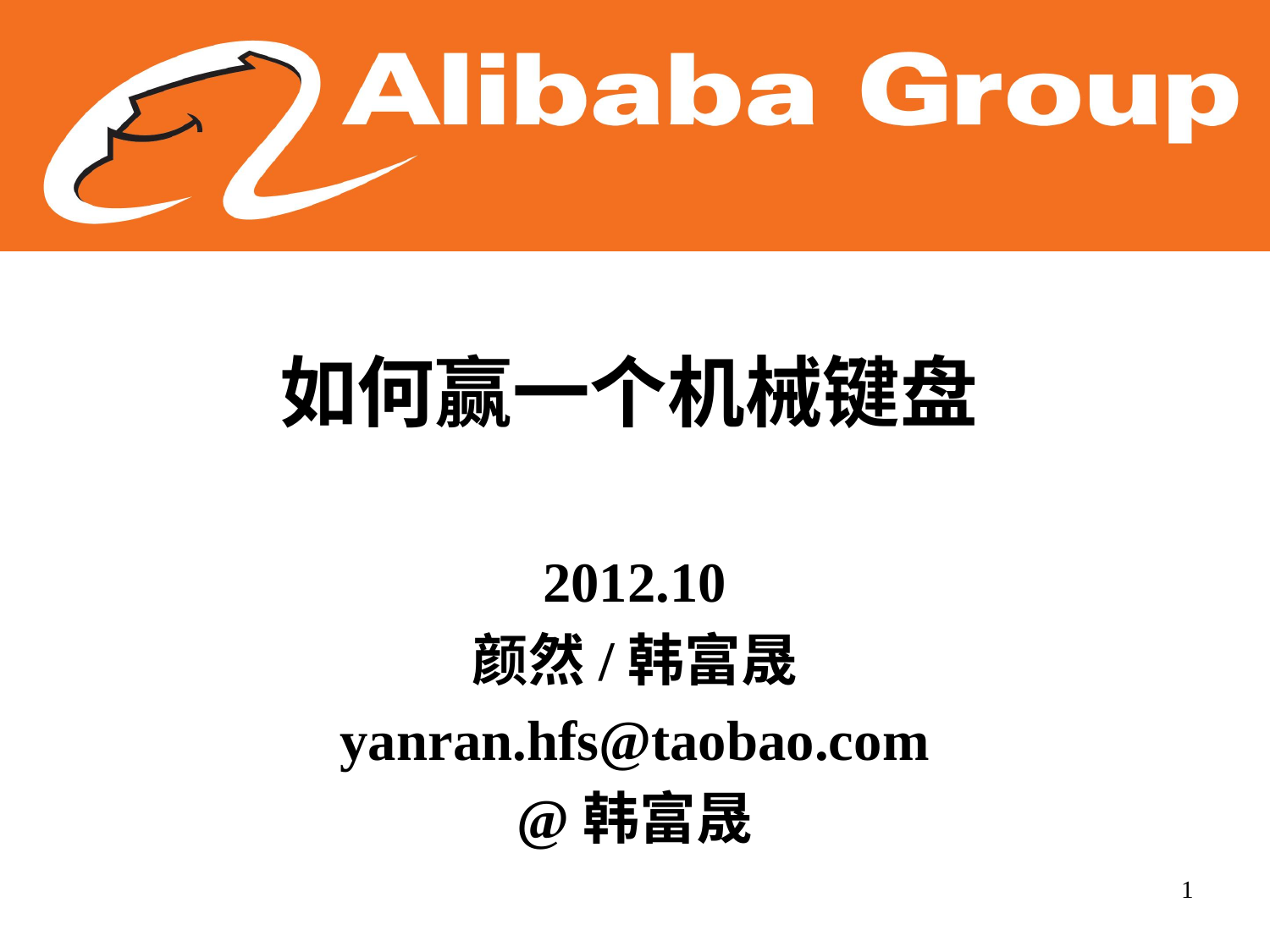

# 如何赢一个机械键盘
2012.10
颜然/韩富晟
yanran.hfs@taobao.com
@韩富晟
1